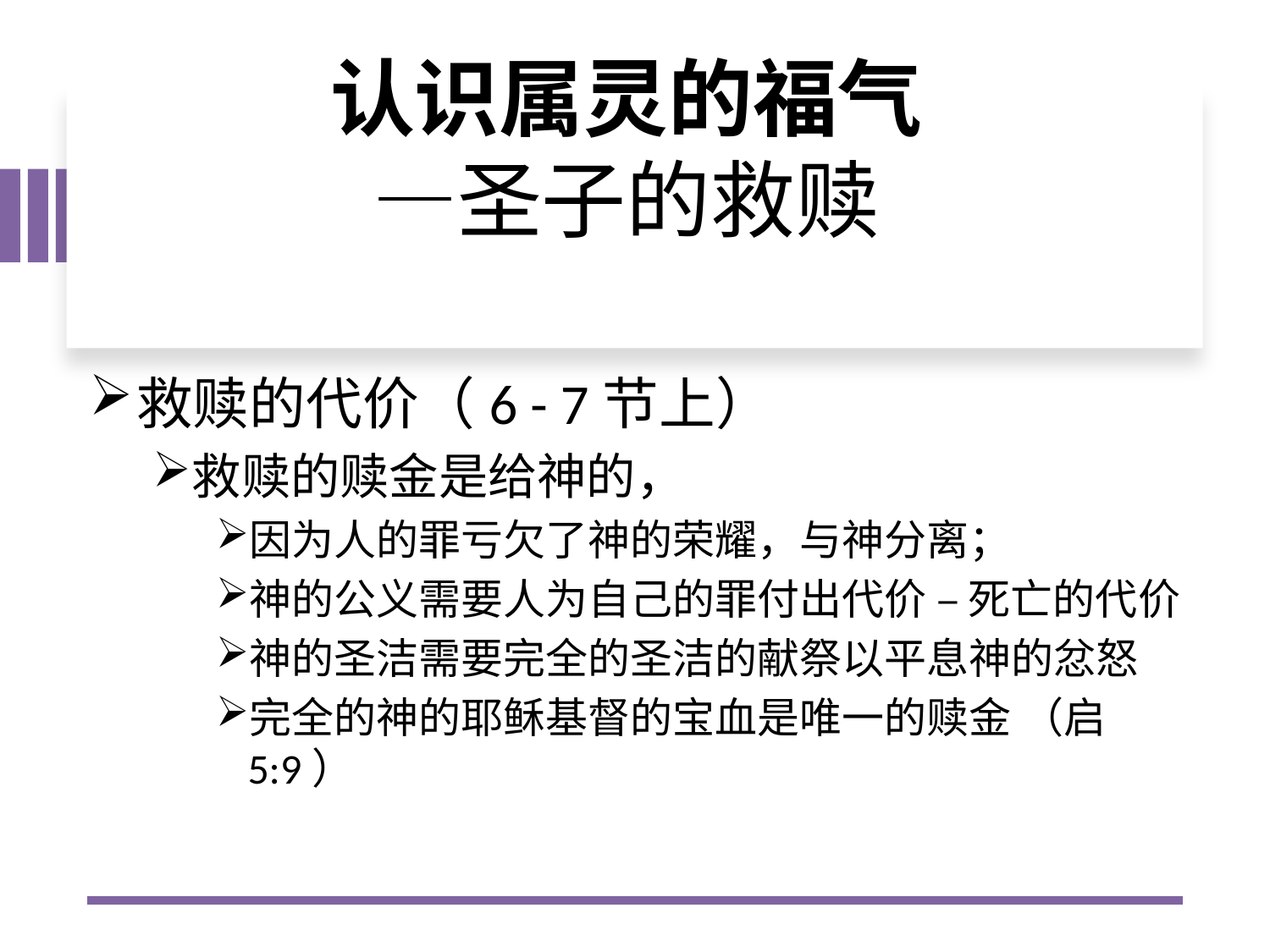

# 认识属灵的福气 —圣子的救赎

救赎的代价（6 - 7节上）
救赎的赎金是给神的，
因为人的罪亏欠了神的荣耀，与神分离；
神的公义需要人为自己的罪付出代价 – 死亡的代价
神的圣洁需要完全的圣洁的献祭以平息神的忿怒
完全的神的耶稣基督的宝血是唯一的赎金 （启5:9）